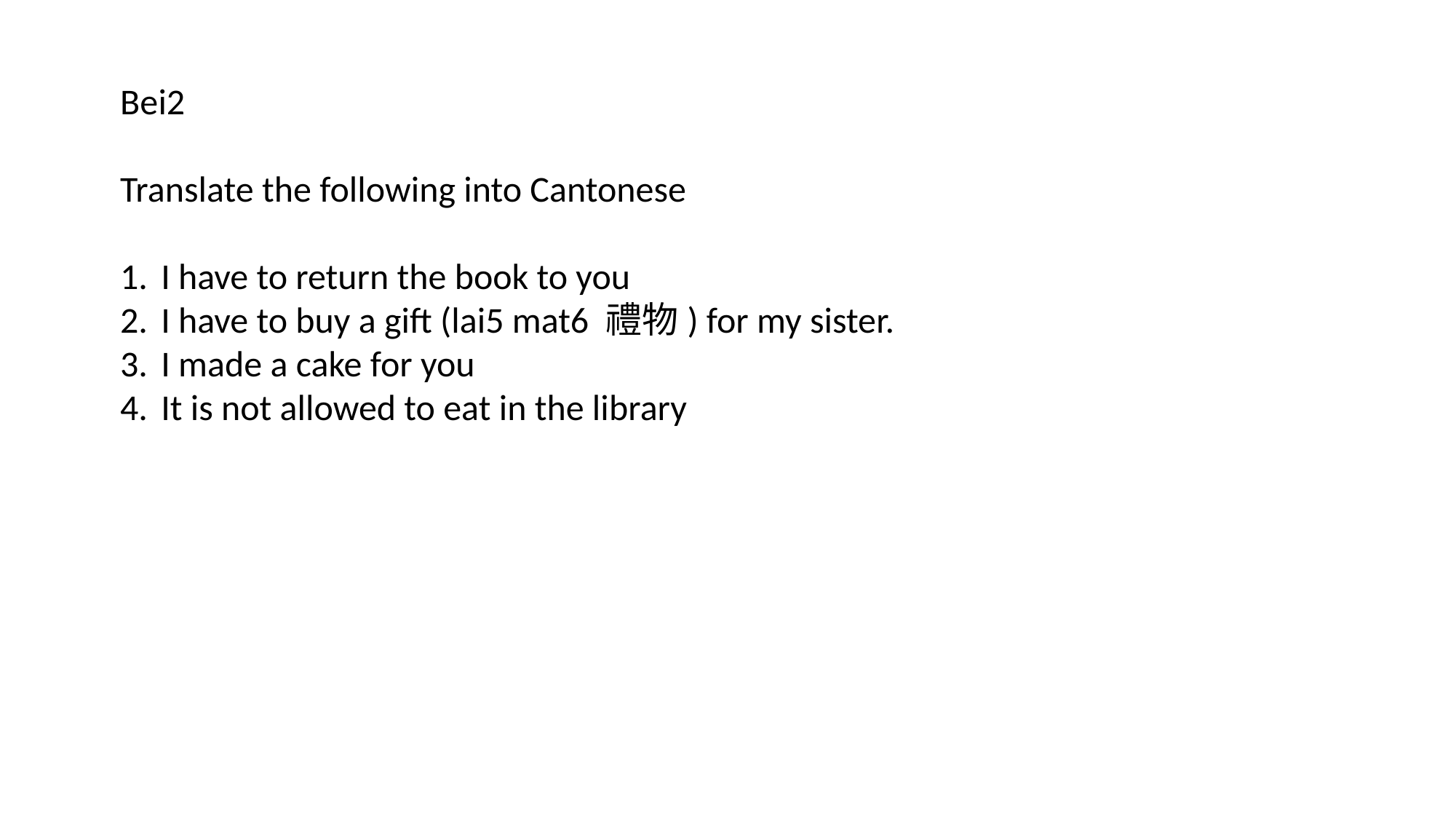

Bei2

Translate the following into Cantonese

I have to return the book to you
I have to buy a gift (lai5 mat6 禮物) for my sister.
I made a cake for you
It is not allowed to eat in the library